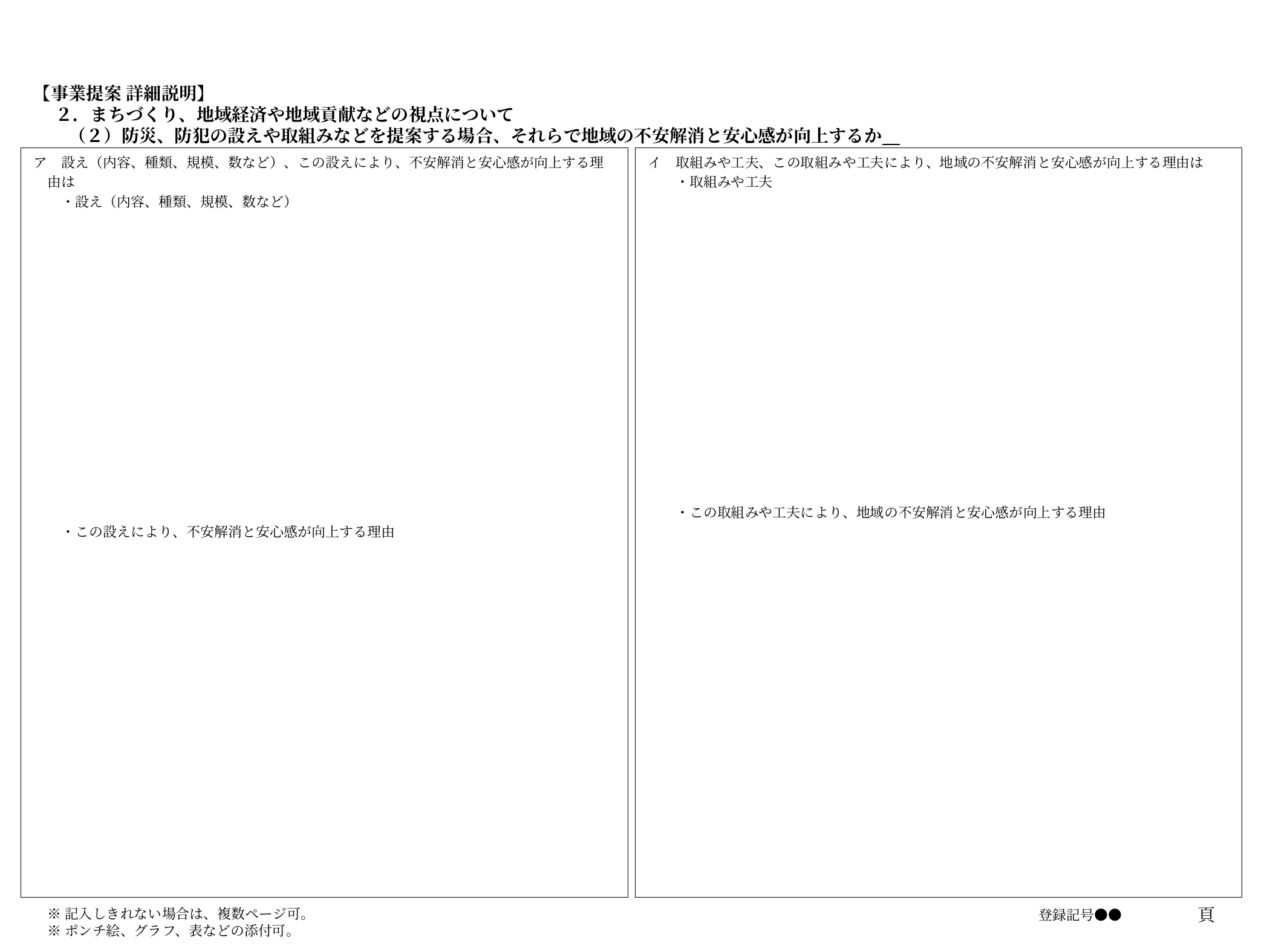

# 【事業提案 詳細説明】 　 ２．まちづくり、地域経済や地域貢献などの視点について 　　（２）防災、防犯の設えや取組みなどを提案する場合、それらで地域の不安解消と安心感が向上するか
ア　設え（内容、種類、規模、数など）、この設えにより、不安解消と安心感が向上する理
　由は
　　・設え（内容、種類、規模、数など）

　　・この設えにより、不安解消と安心感が向上する理由
イ　取組みや工夫、この取組みや工夫により、地域の不安解消と安心感が向上する理由は
　　・取組みや工夫

　　・この取組みや工夫により、地域の不安解消と安心感が向上する理由
登録記号●●
頁
※記入しきれない場合は、複数ページ可。
※ポンチ絵、グラフ、表などの添付可。